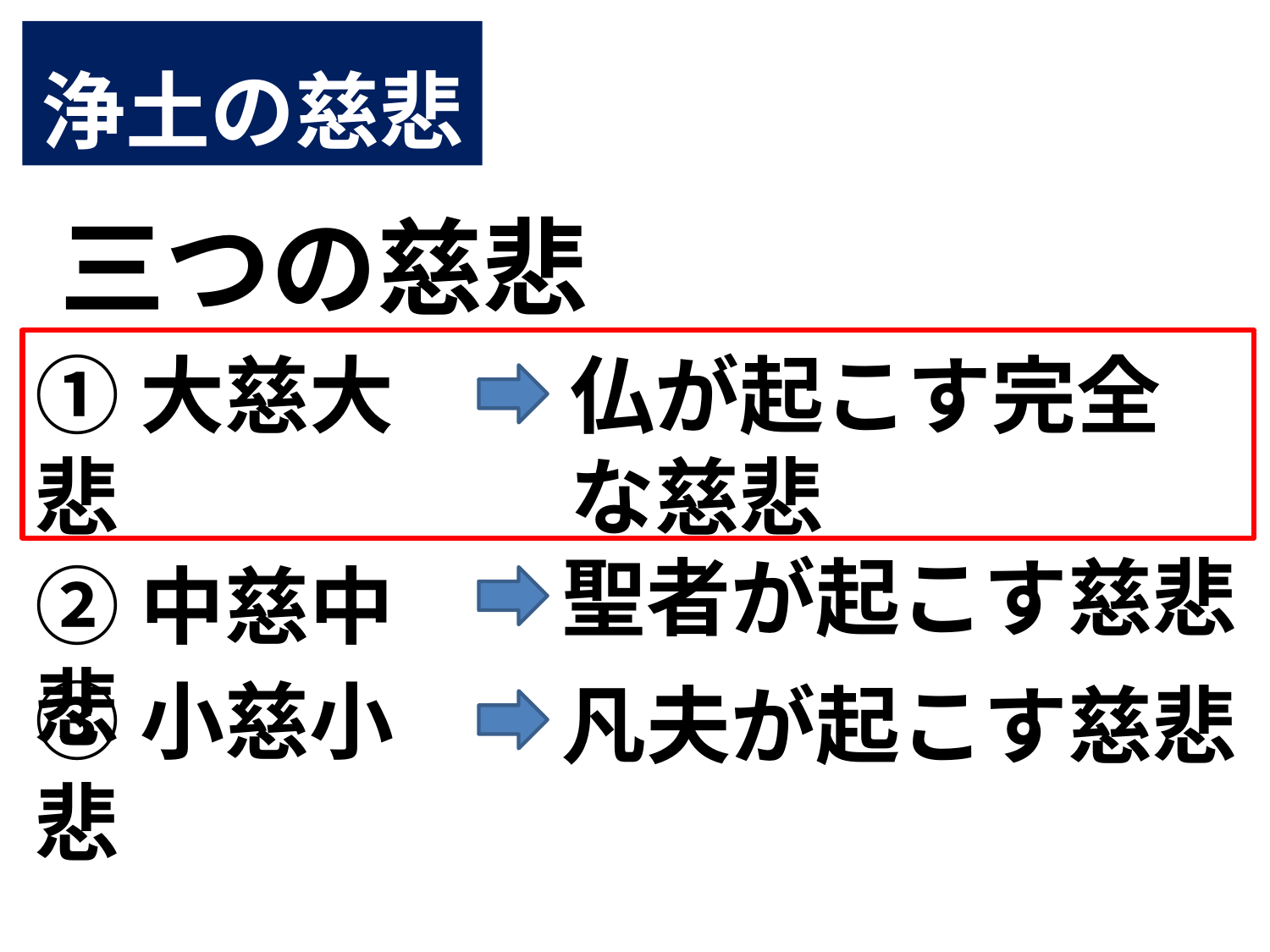

浄土の慈悲
三つの慈悲

①大慈大悲
仏が起こす完全な慈悲

聖者が起こす慈悲
②中慈中悲

③小慈小悲
凡夫が起こす慈悲